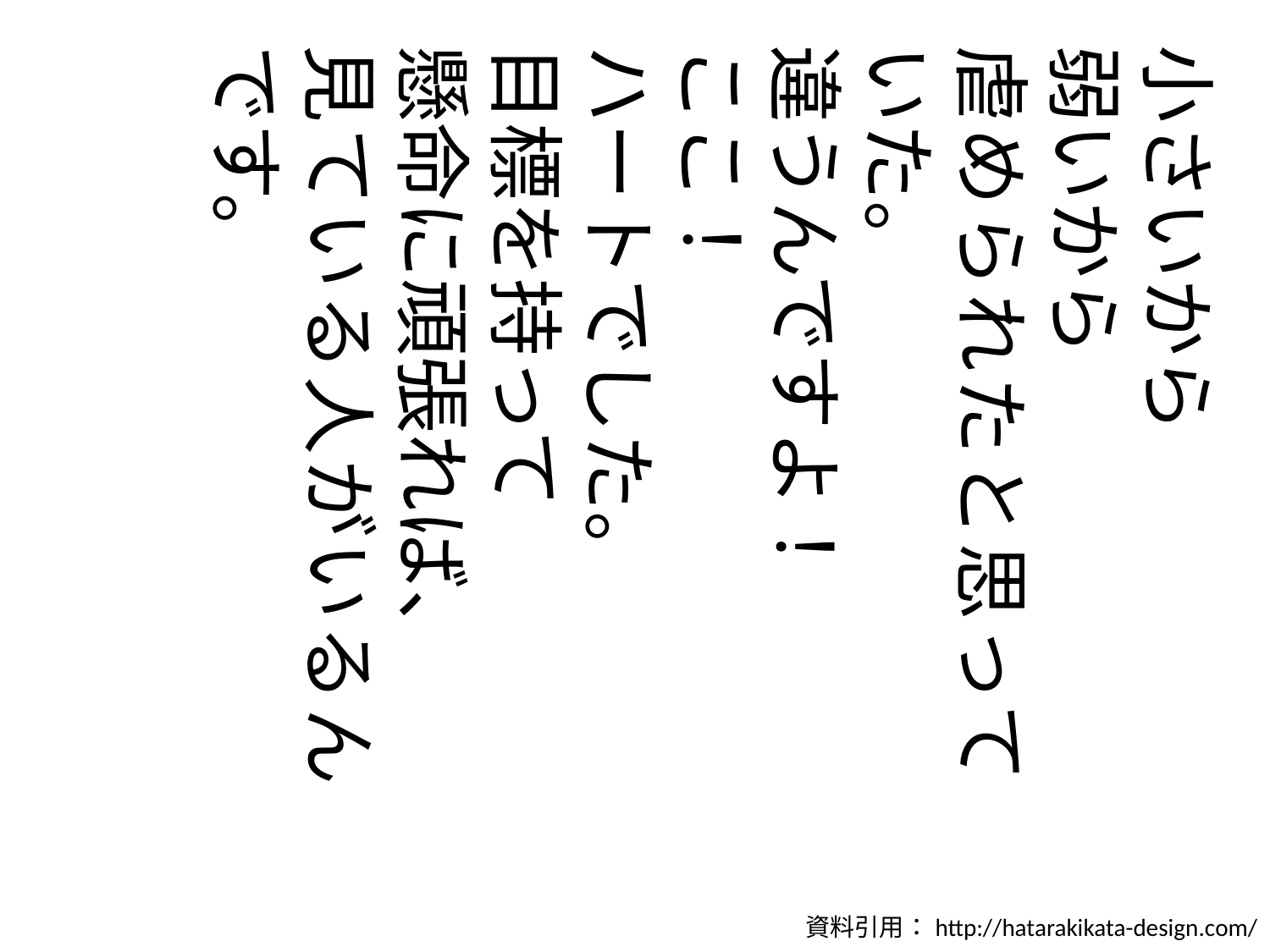

小さいから
弱いから
虐められたと思っていた。
違うんですよ！
ここ！
ハートでした。
目標を持って
懸命に頑張れば、
見ている人がいるんです。
資料引用：http://hatarakikata-design.com/